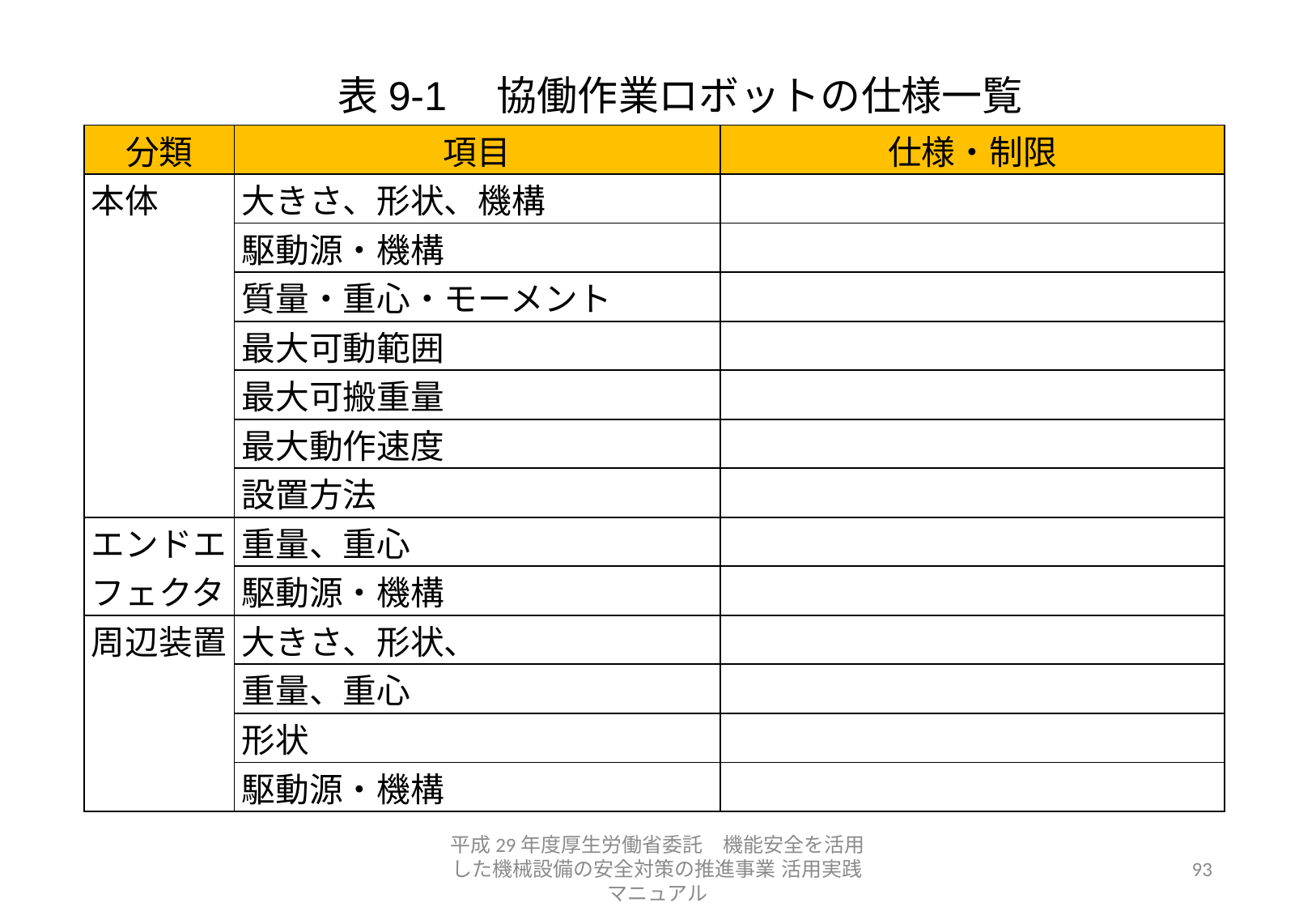

表9-1　協働作業ロボットの仕様一覧
| 分類 | 項目 | 仕様・制限 |
| --- | --- | --- |
| 本体 | 大きさ、形状、機構 |  |
|  | 駆動源・機構 |  |
|  | 質量・重心・モーメント |  |
|  | 最大可動範囲 |  |
|  | 最大可搬重量 |  |
|  | 最大動作速度 |  |
|  | 設置方法 |  |
| エンドエ | 重量、重心 |  |
| フェクタ | 駆動源・機構 |  |
| 周辺装置 | 大きさ、形状、 |  |
|  | 重量、重心 |  |
|  | 形状 |  |
|  | 駆動源・機構 |  |
平成29年度厚生労働省委託　機能安全を活用した機械設備の安全対策の推進事業 活用実践マニュアル
93